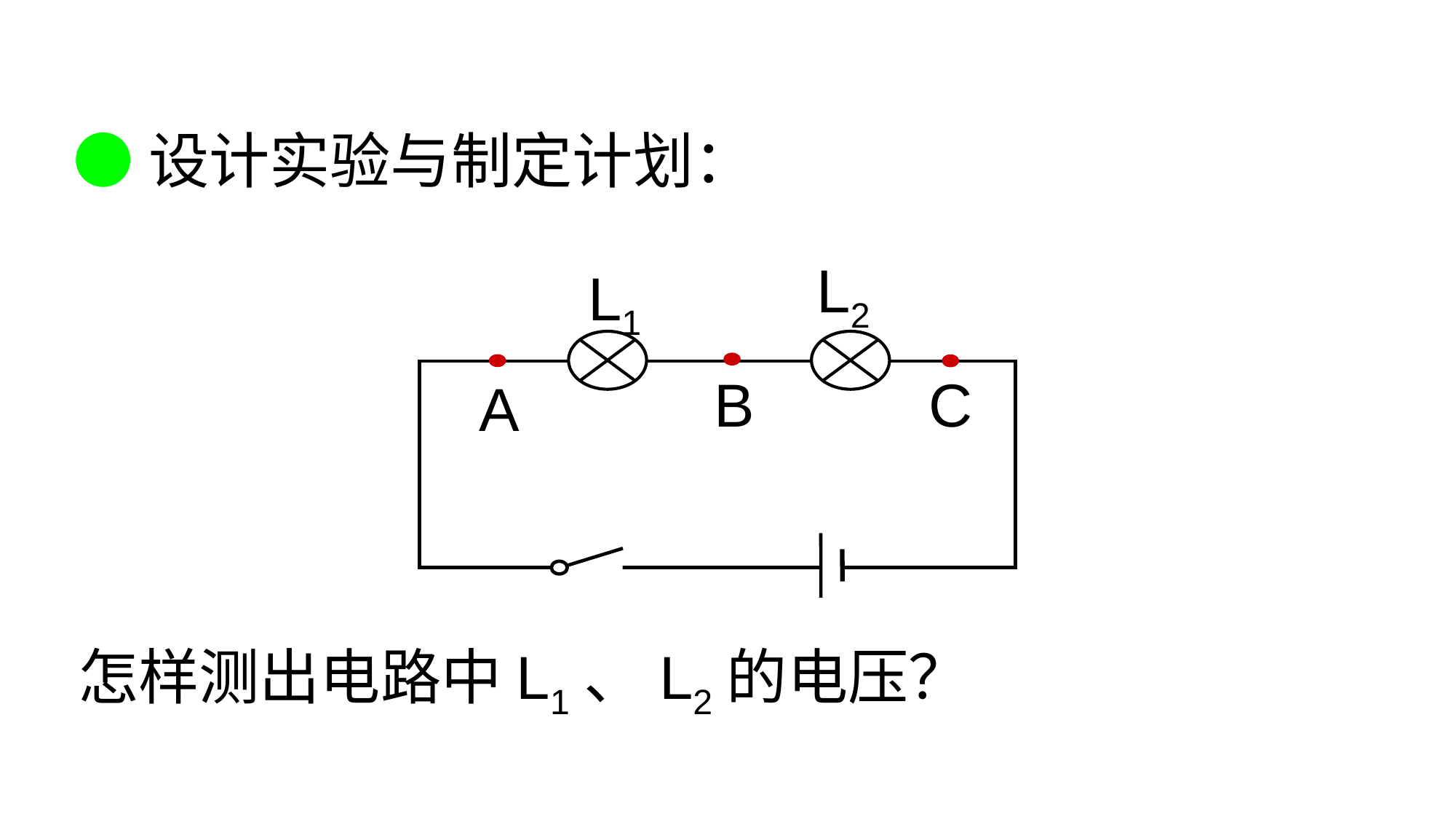

●设计实验与制定计划：
L2
L1

B
C
A

怎样测出电路中L1、L2的电压？